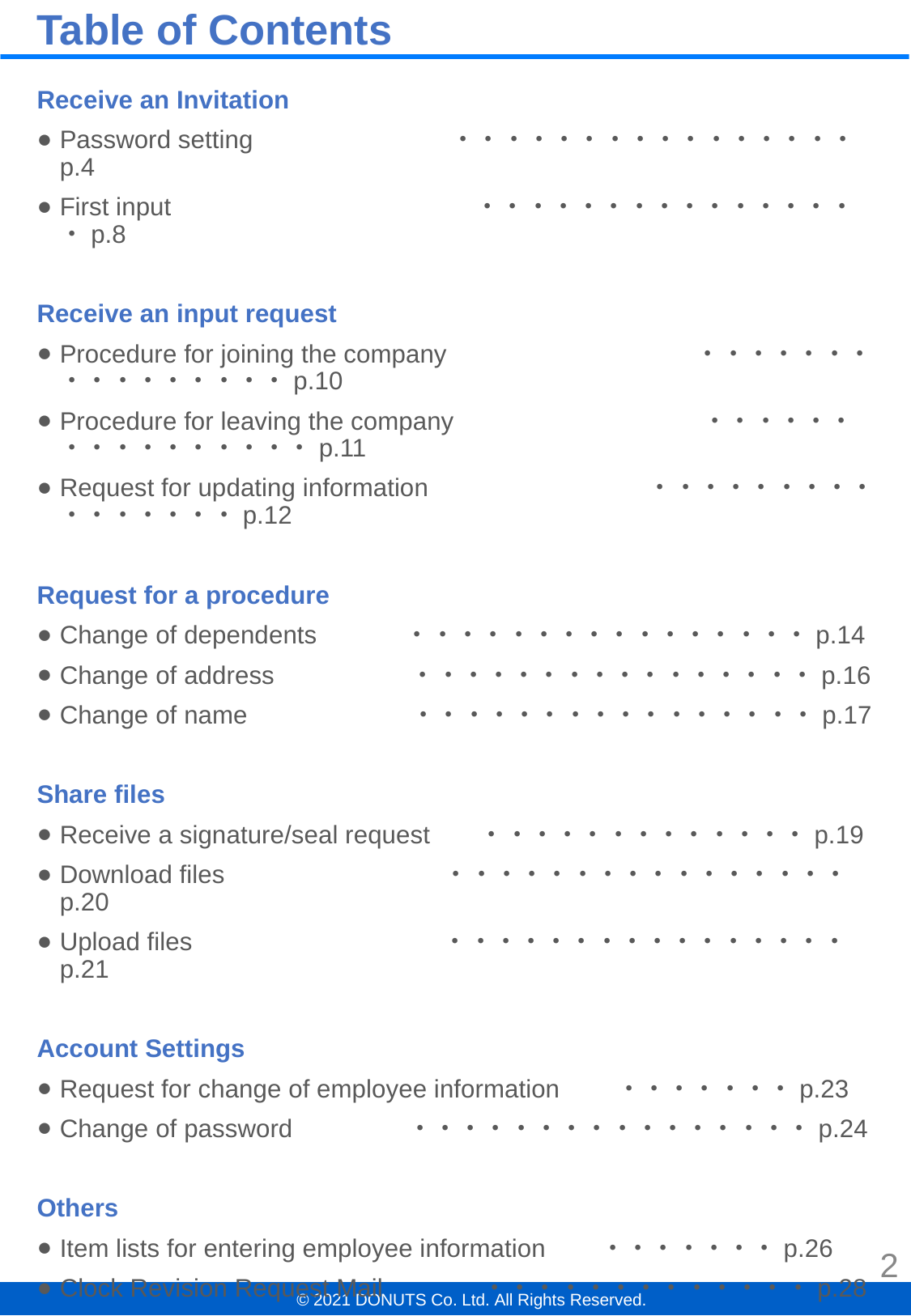

# Table of Contents
Receive an Invitation
Password setting                           ・・・・・・・・・・・・・・・・p.4
First input                                          ・・・・・・・・・・・・・・・・p.8

Receive an input request
Procedure for joining the company　　　　　　　       　・・・・・・・・・・・・・・・・p.10
Procedure for leaving the company　　　　　　　　       ・・・・・・・・・・・・・・・・p.11
Request for updating information   　　　　　　       ・・・・・・・・・・・・・・・・p.12

Request for a procedure
Change of dependents　　 　・・・・・・・・・・・・・・・・p.14
Change of address　　　     　・・・・・・・・・・・・・・・・p.16
Change of name　　　　　 　・・・・・・・・・・・・・・・・p.17

Share files
Receive a signature/seal request      ・・・・・・・・・・・・・p.19
Download files                              ・・・・・・・・・・・・・・・・p.20
Upload files	 　                  ・・・・・・・・・・・・・・・・p.21

Account Settings
Request for change of employee information       ・・・・・・・p.23
Change of password 　　　　・・・・・・・・・・・・・・・・p.24

Others
Item lists for entering employee information　    ・・・・・・・p.26
Clock Revision Request Mail　　　   ・・・・・・・・・・・・・p.28

2